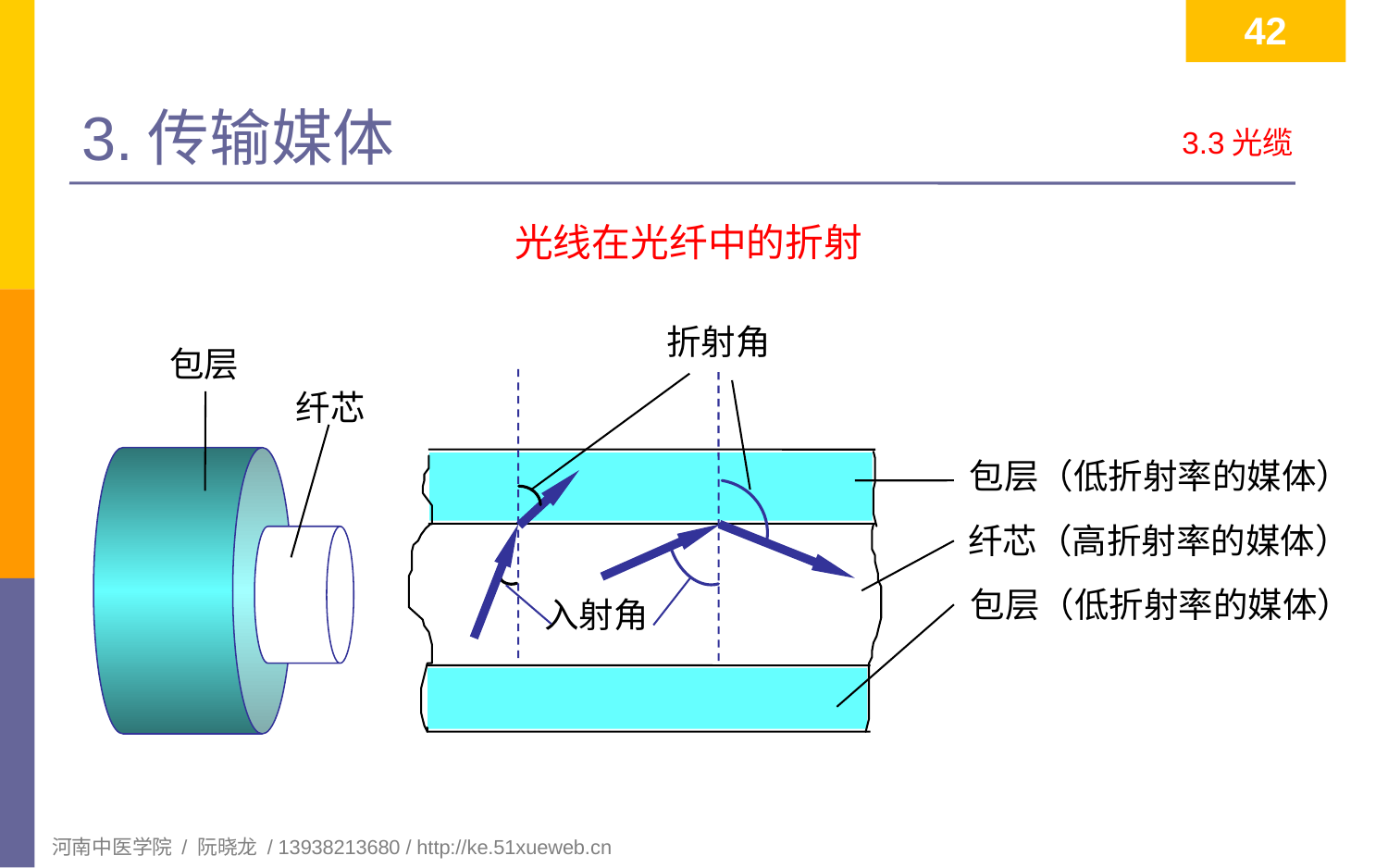

42
# 3.传输媒体
3.3光缆
光线在光纤中的折射
折射角
包层

纤芯

包层（低折射率的媒体）

纤芯（高折射率的媒体）

包层（低折射率的媒体）

入射角